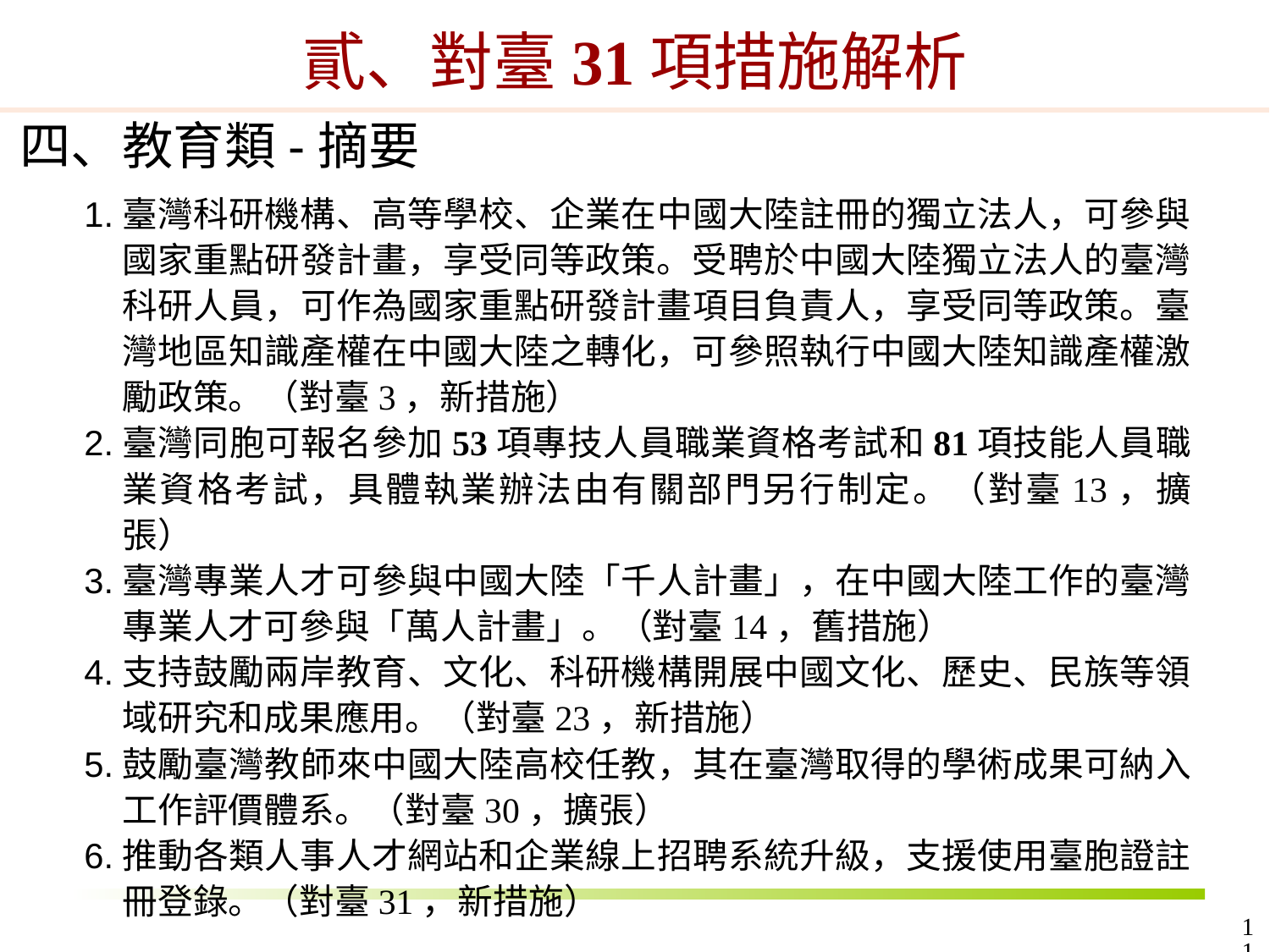

貳、對臺31項措施解析
四、教育類-摘要

臺灣科研機構、高等學校、企業在中國大陸註冊的獨立法人，可參與國家重點研發計畫，享受同等政策。受聘於中國大陸獨立法人的臺灣科研人員，可作為國家重點研發計畫項目負責人，享受同等政策。臺灣地區知識產權在中國大陸之轉化，可參照執行中國大陸知識產權激勵政策。（對臺3，新措施）
臺灣同胞可報名參加53項專技人員職業資格考試和81項技能人員職業資格考試，具體執業辦法由有關部門另行制定。（對臺13，擴張）
臺灣專業人才可參與中國大陸「千人計畫」，在中國大陸工作的臺灣專業人才可參與「萬人計畫」。（對臺14，舊措施）
支持鼓勵兩岸教育、文化、科研機構開展中國文化、歷史、民族等領域研究和成果應用。（對臺23，新措施）
鼓勵臺灣教師來中國大陸高校任教，其在臺灣取得的學術成果可納入工作評價體系。（對臺30，擴張）
推動各類人事人才網站和企業線上招聘系統升級，支援使用臺胞證註冊登錄。（對臺31，新措施）
11